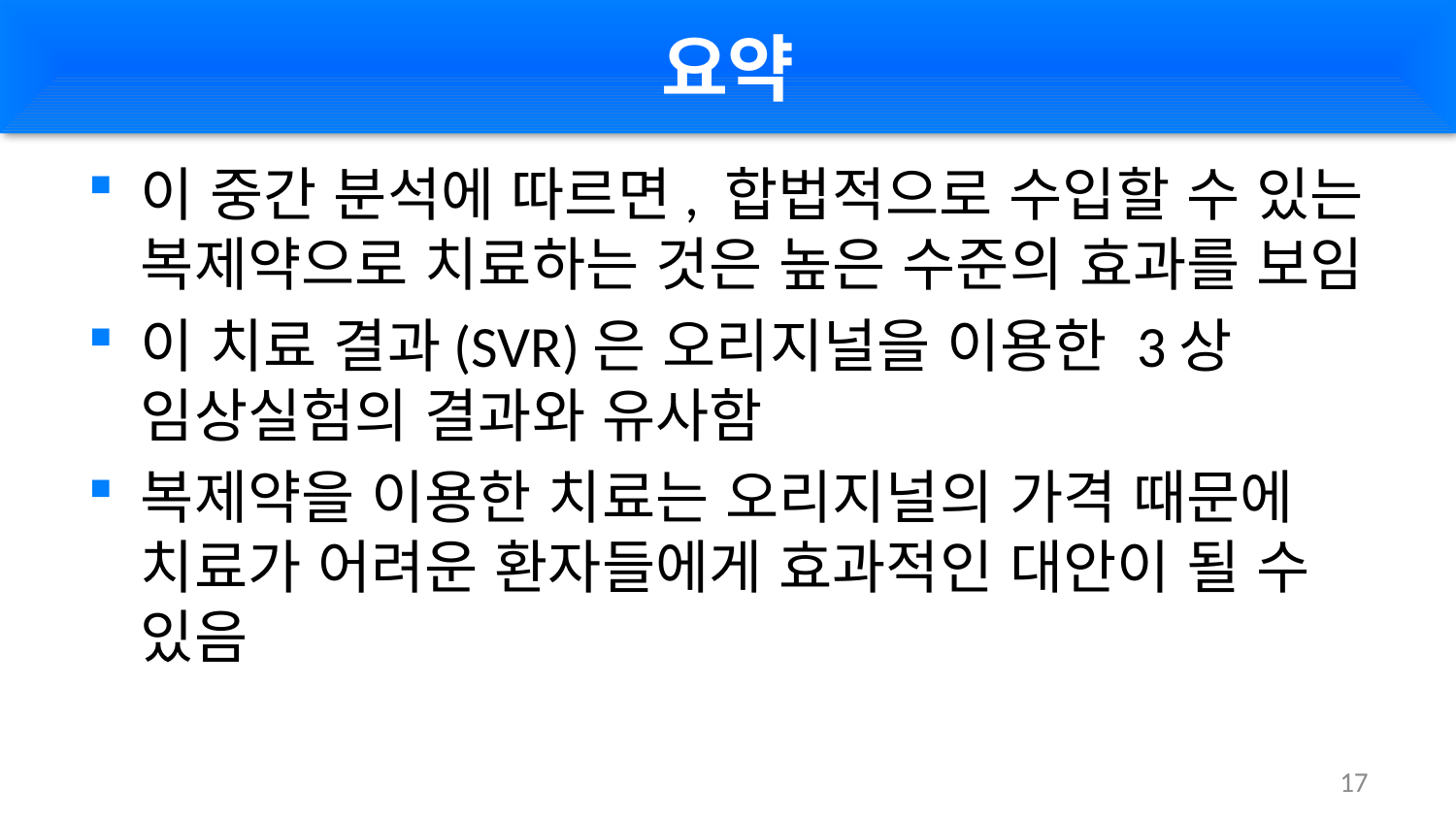

# 요약
이 중간 분석에 따르면, 합법적으로 수입할 수 있는 복제약으로 치료하는 것은 높은 수준의 효과를 보임
이 치료 결과(SVR)은 오리지널을 이용한 3상 임상실험의 결과와 유사함
복제약을 이용한 치료는 오리지널의 가격 때문에 치료가 어려운 환자들에게 효과적인 대안이 될 수 있음
17